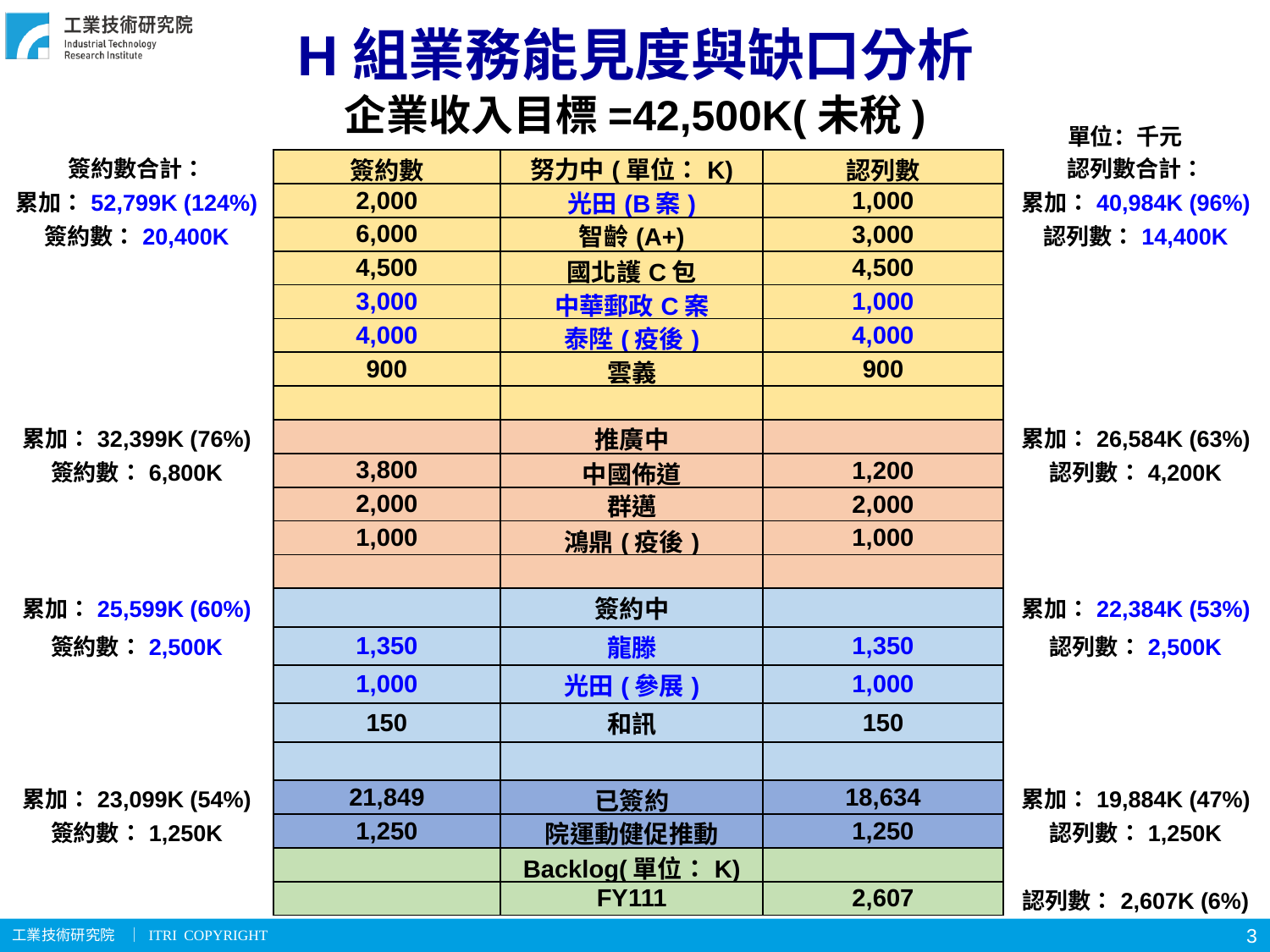

H組業務能見度與缺口分析
企業收入目標=42,500K(未稅)
單位：千元
| 簽約數合計： | 簽約數 | 努力中(單位：K) | 認列數 | 認列數合計： |
| --- | --- | --- | --- | --- |
| 累加：52,799K (124%) | 2,000 | 光田(B案) | 1,000 | 累加：40,984K (96%) |
| 簽約數：20,400K | 6,000 | 智齡(A+) | 3,000 | 認列數：14,400K |
|  | 4,500 | 國北護C包 | 4,500 |  |
|  | 3,000 | 中華郵政C案 | 1,000 |  |
|  | 4,000 | 泰陞(疫後) | 4,000 |  |
|  | 900 | 雲義 | 900 |  |
|  |  |  |  |  |
| 累加：32,399K (76%) |  | 推廣中 |  | 累加：26,584K (63%) |
| 簽約數：6,800K | 3,800 | 中國佈道 | 1,200 | 認列數：4,200K |
|  | 2,000 | 群邁 | 2,000 |  |
|  | 1,000 | 鴻鼎(疫後) | 1,000 |  |
|  |  |  |  |  |
| 累加：25,599K (60%) |  | 簽約中 |  | 累加：22,384K (53%) |
| 簽約數：2,500K | 1,350 | 龍滕 | 1,350 | 認列數：2,500K |
|  | 1,000 | 光田(參展) | 1,000 |  |
|  | 150 | 和訊 | 150 |  |
|  |  |  |  |  |
| 累加：23,099K (54%) | 21,849 | 已簽約 | 18,634 | 累加：19,884K (47%) |
| 簽約數：1,250K | 1,250 | 院運動健促推動 | 1,250 | 認列數：1,250K |
|  |  | Backlog(單位：K) |  |  |
|  |  | FY111 | 2,607 | 認列數：2,607K (6%) |